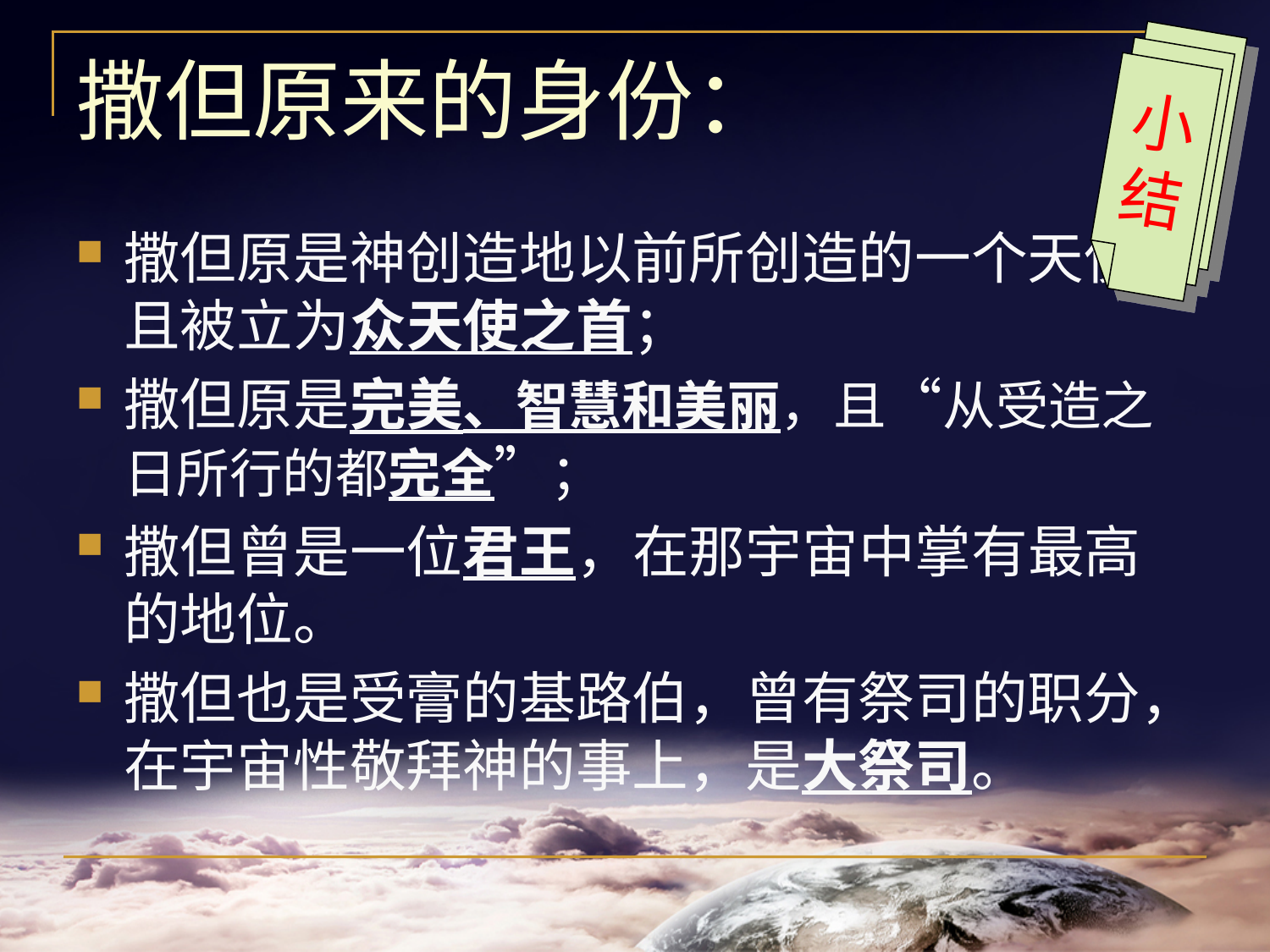

小结
# 撒但原来的身份：
撒但原是神创造地以前所创造的一个天使，且被立为众天使之首；
撒但原是完美、智慧和美丽，且“从受造之日所行的都完全”；
撒但曾是一位君王，在那宇宙中掌有最高的地位。
撒但也是受膏的基路伯，曾有祭司的职分，在宇宙性敬拜神的事上，是大祭司。